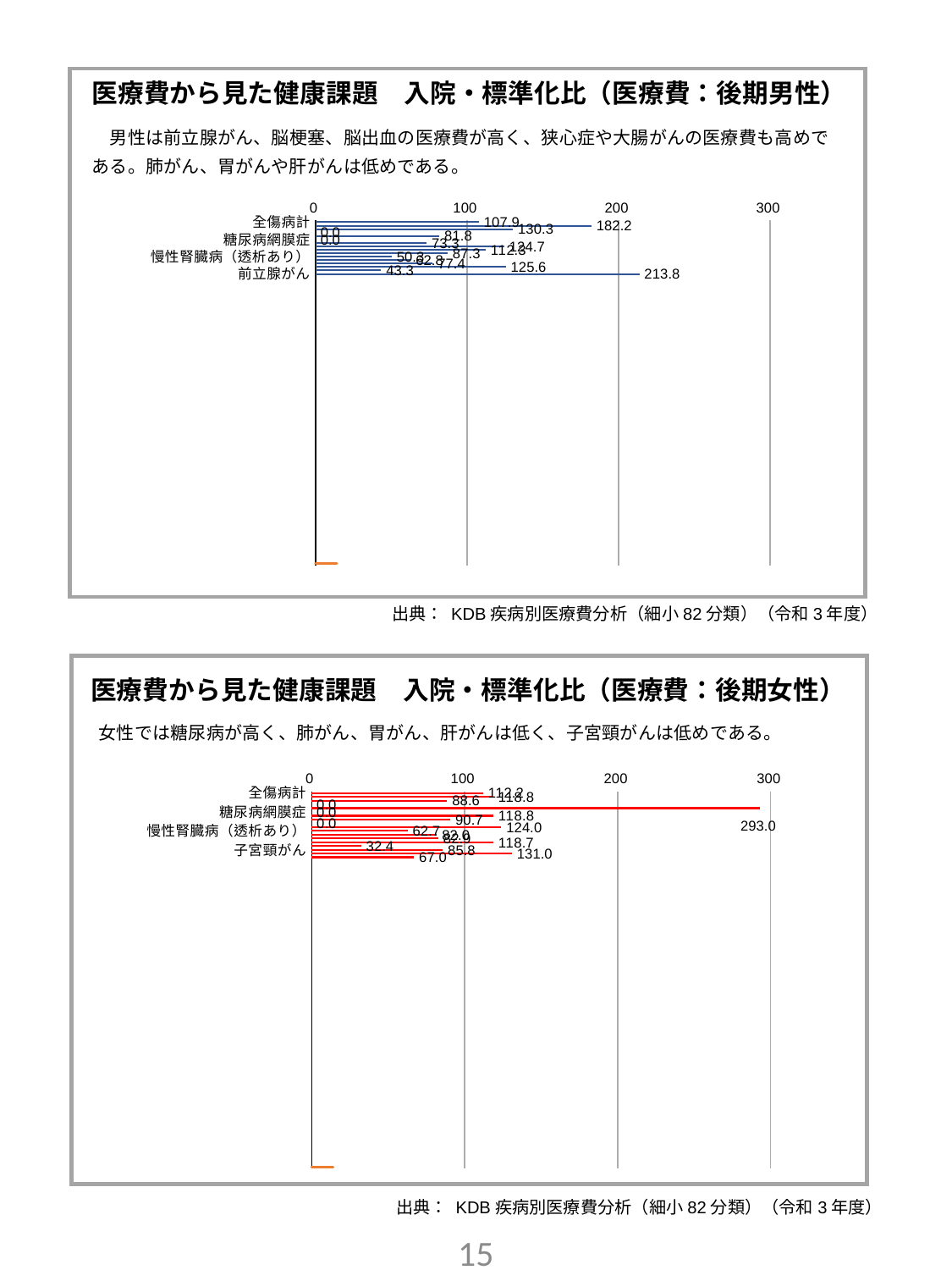

医療費から見た健康課題　入院・標準化比（医療費：後期男性）
　男性は前立腺がん、脳梗塞、脳出血の医療費が高く、狭心症や大腸がんの医療費も高めである。肺がん、胃がんや肝がんは低めである。

[unsupported chart]

出典： KDB疾病別医療費分析（細小82分類）（令和3年度）

医療費から見た健康課題　入院・標準化比（医療費：後期女性）
　女性では糖尿病が高く、肺がん、胃がん、肝がんは低く、子宮頸がんは低めである。

[unsupported chart]

出典： KDB疾病別医療費分析（細小82分類）（令和3年度）
15